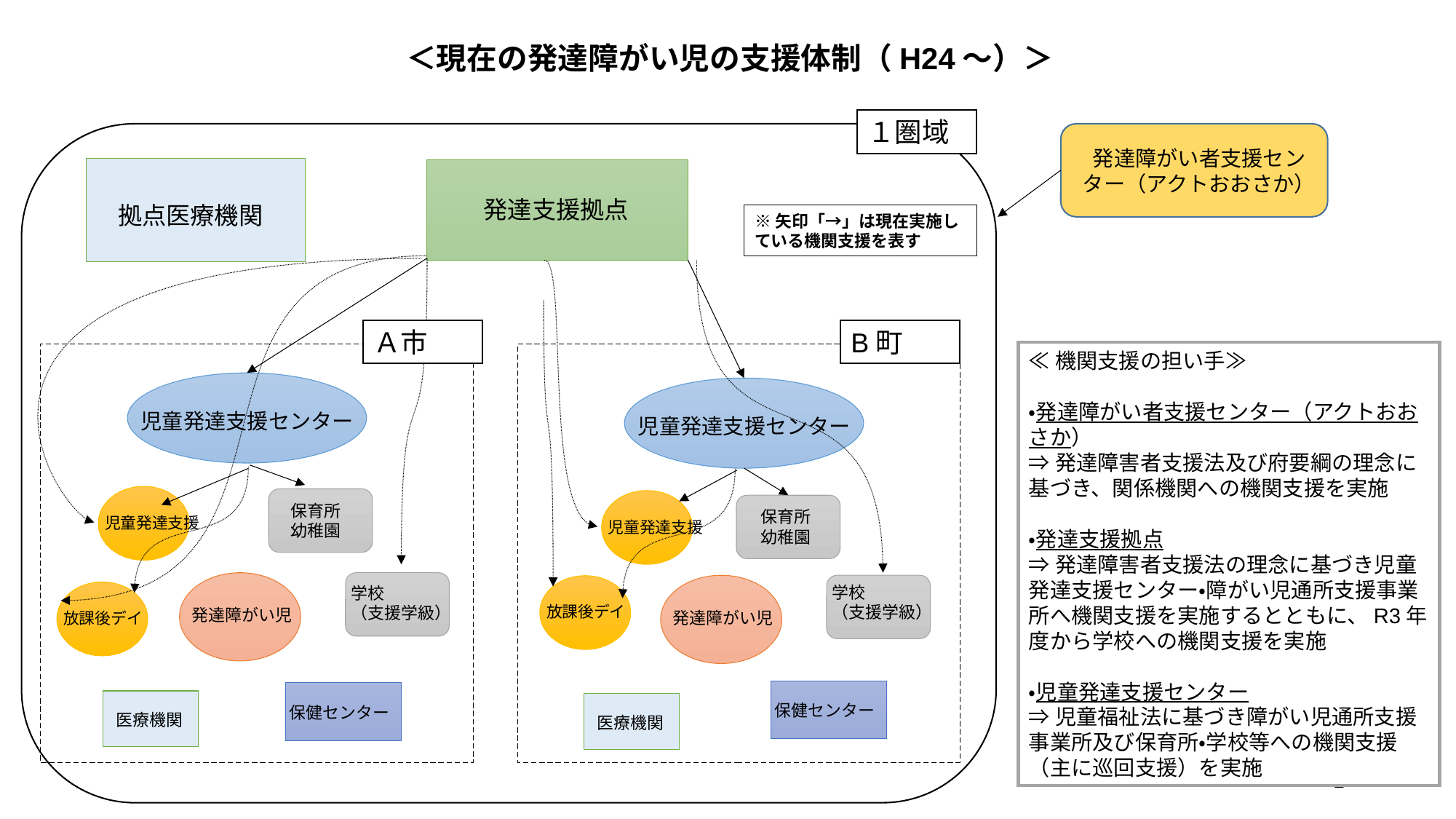

# ＜現在の発達障がい児の支援体制（H24～）＞
１圏域

発達障がい者支援センター（アクトおおさか）

発達支援拠点
拠点医療機関
※矢印「→」は現在実施している機関支援を表す
Ａ市
B町
≪機関支援の担い手≫

・発達障がい者支援センター（アクトおおさか）
⇒発達障害者支援法及び府要綱の理念に基づき、関係機関への機関支援を実施

・発達支援拠点
⇒発達障害者支援法の理念に基づき児童発達支援センター・障がい児通所支援事業所へ機関支援を実施するとともに、R3年度から学校への機関支援を実施

・児童発達支援センター
⇒児童福祉法に基づき障がい児通所支援事業所及び保育所・学校等への機関支援（主に巡回支援）を実施

児童発達支援センター
児童発達支援センター

保育所
幼稚園

保育所
幼稚園
児童発達支援
児童発達支援

学校
（支援学級）
学校
（支援学級）

放課後デイ
発達障がい児
発達障がい児
放課後デイ

保健センター
保健センター
医療機関
医療機関
2